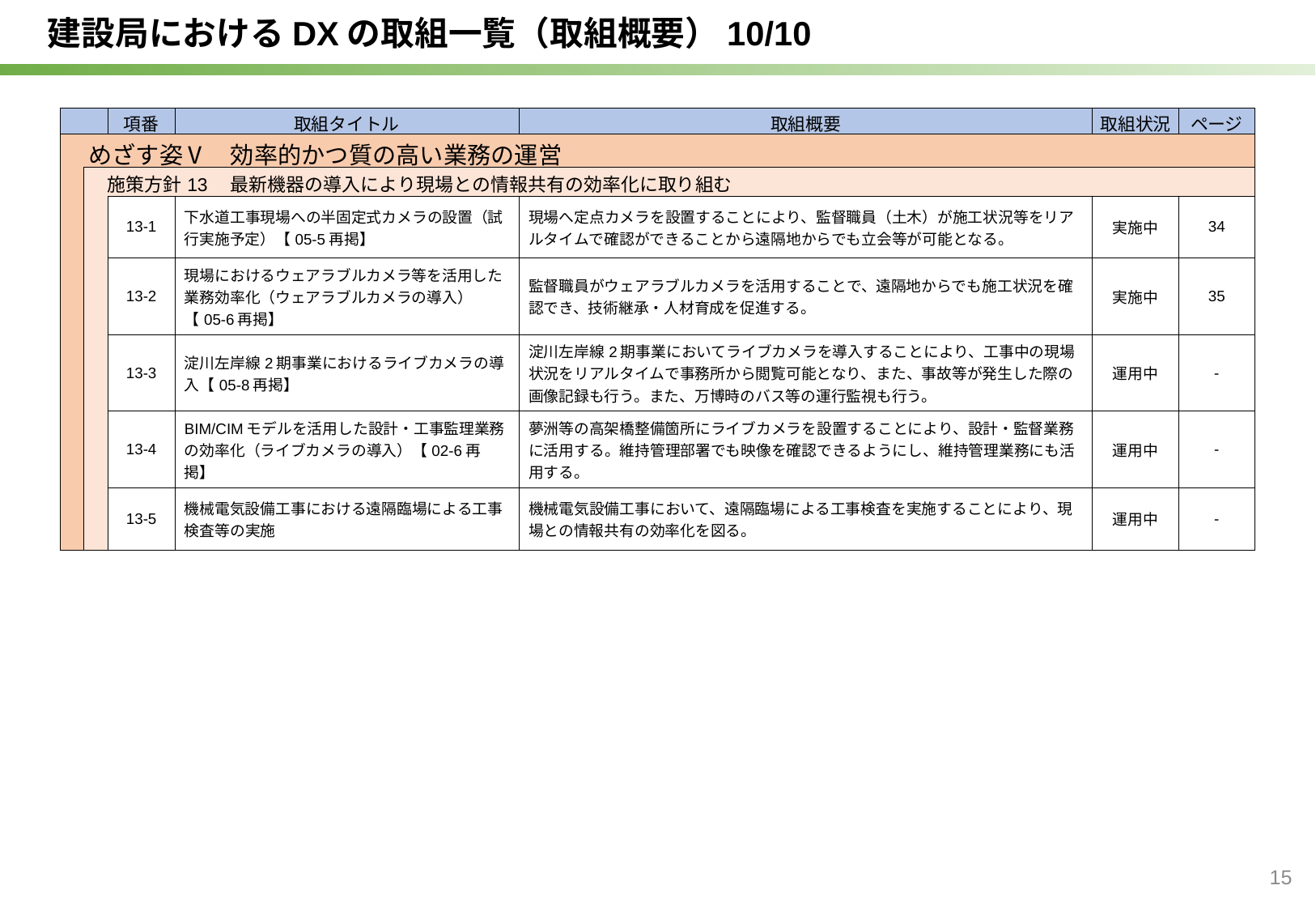

建設局におけるDXの取組一覧（取組概要）10/10
|  |  | 項番 | 取組タイトル | 取組概要 | 取組状況 | ページ |
| --- | --- | --- | --- | --- | --- | --- |
| めざす姿Ⅴ　効率的かつ質の高い業務の運営 |  |  |  |  |  |  |
|  | 施策方針13　最新機器の導入により現場との情報共有の効率化に取り組む |  |  |  |  |  |
|  |  | 13-1 | 下水道工事現場への半固定式カメラの設置（試行実施予定）【05-5再掲】 | 現場へ定点カメラを設置することにより、監督職員（土木）が施工状況等をリアルタイムで確認ができることから遠隔地からでも立会等が可能となる。 | 実施中 | 34 |
|  |  | 13-2 | 現場におけるウェアラブルカメラ等を活用した業務効率化（ウェアラブルカメラの導入）【05-6再掲】 | 監督職員がウェアラブルカメラを活用することで、遠隔地からでも施工状況を確認でき、技術継承・人材育成を促進する。 | 実施中 | 35 |
|  |  | 13-3 | 淀川左岸線2期事業におけるライブカメラの導入【05-8再掲】 | 淀川左岸線2期事業においてライブカメラを導入することにより、工事中の現場状況をリアルタイムで事務所から閲覧可能となり、また、事故等が発生した際の画像記録も行う。また、万博時のバス等の運行監視も行う。 | 運用中 | - |
|  |  | 13-4 | BIM/CIMモデルを活用した設計・工事監理業務の効率化（ライブカメラの導入）【02-6再掲】 | 夢洲等の高架橋整備箇所にライブカメラを設置することにより、設計・監督業務に活用する。維持管理部署でも映像を確認できるようにし、維持管理業務にも活用する。 | 運用中 | - |
|  |  | 13-5 | 機械電気設備工事における遠隔臨場による工事検査等の実施 | 機械電気設備工事において、遠隔臨場による工事検査を実施することにより、現場との情報共有の効率化を図る。 | 運用中 | - |
15